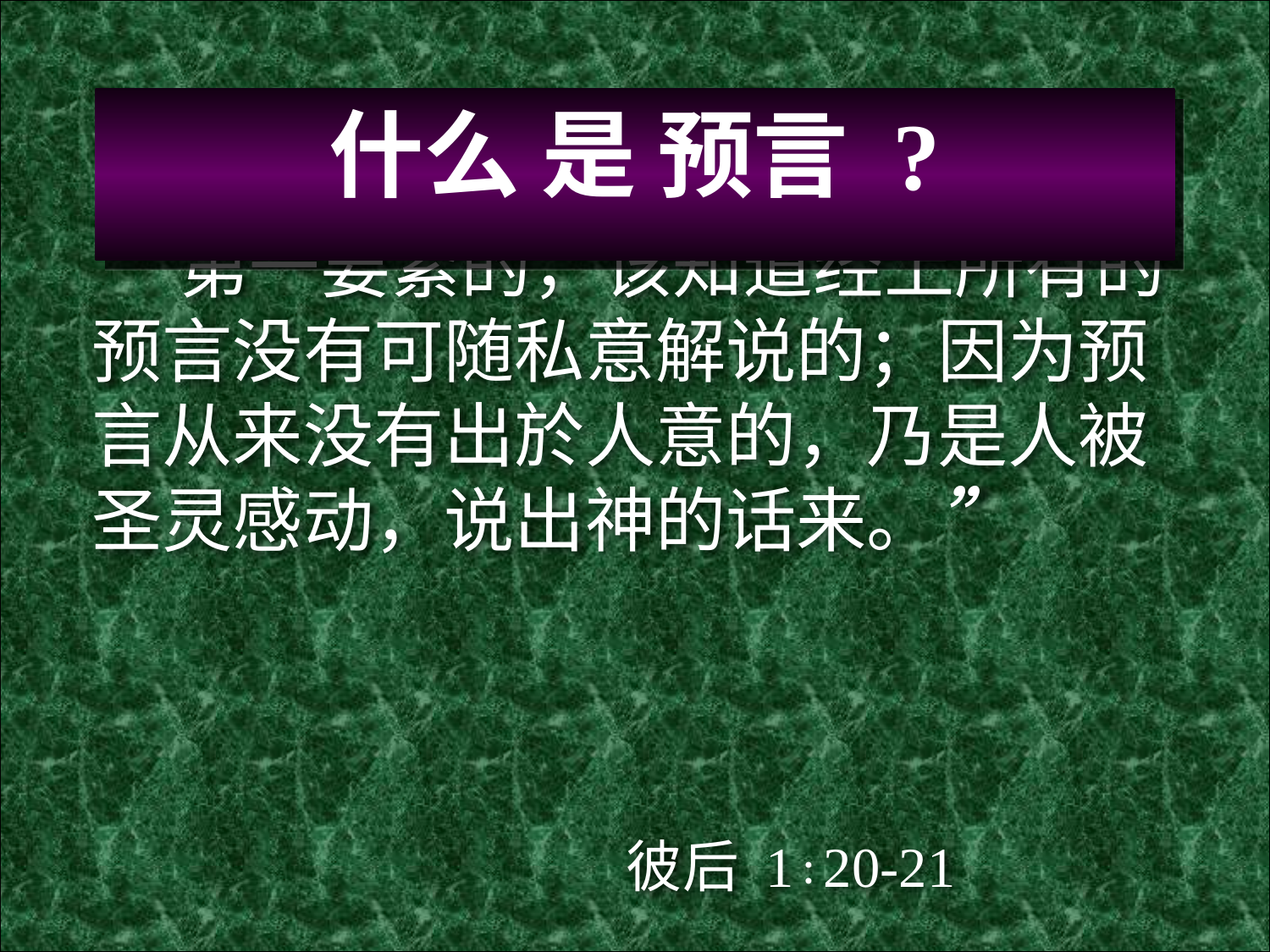

什么 是 预言 ?
“第一要紧的，该知道经上所有的预言没有可随私意解说的；因为预言从来没有出於人意的，乃是人被圣灵感动，说出神的话来。”
彼后 1∶20-21